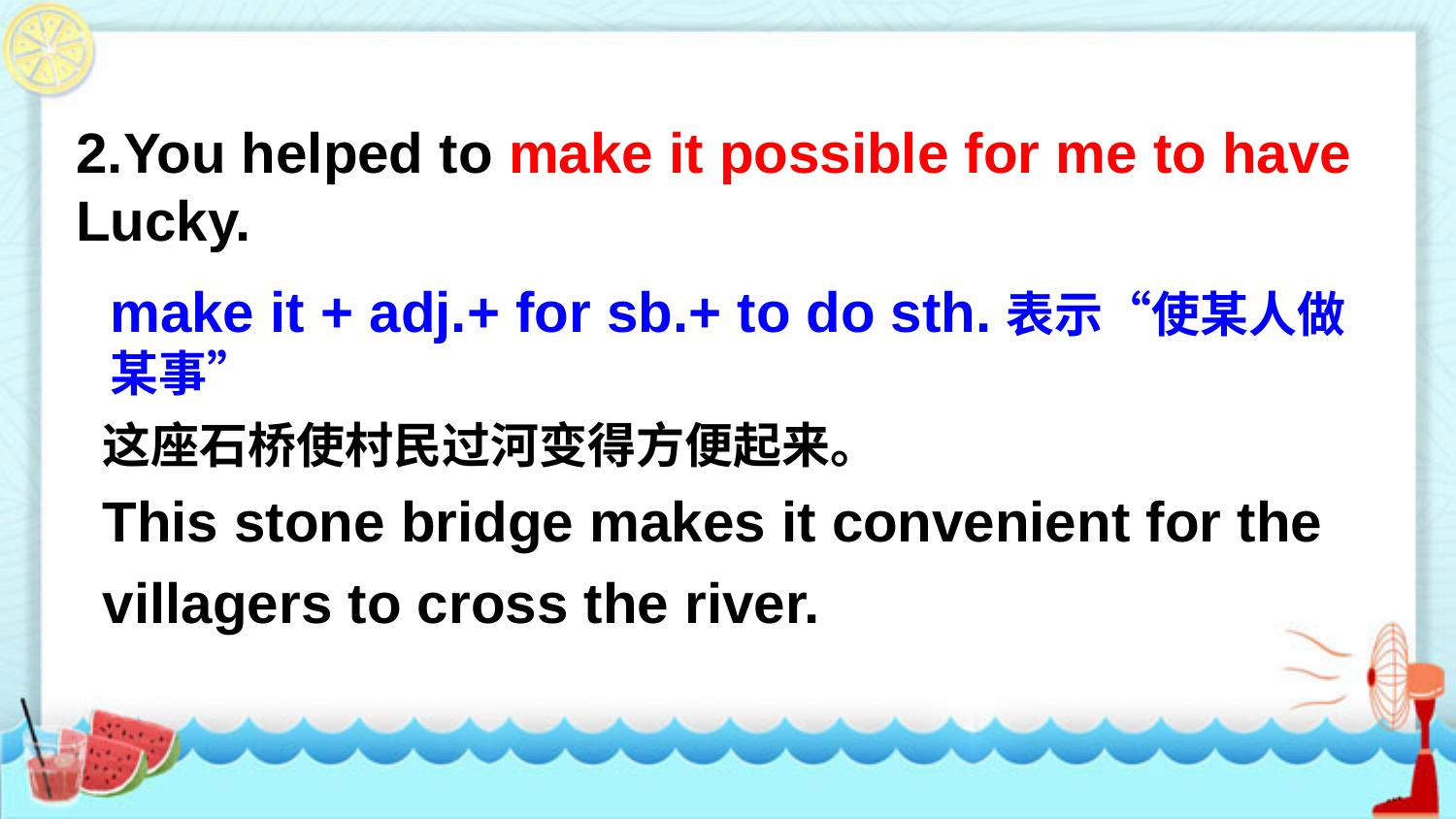

2.You helped to make it possible for me to have Lucky.
make it + adj.+ for sb.+ to do sth.表示“使某人做某事”
这座石桥使村民过河变得方便起来。
This stone bridge makes it convenient for the villagers to cross the river.